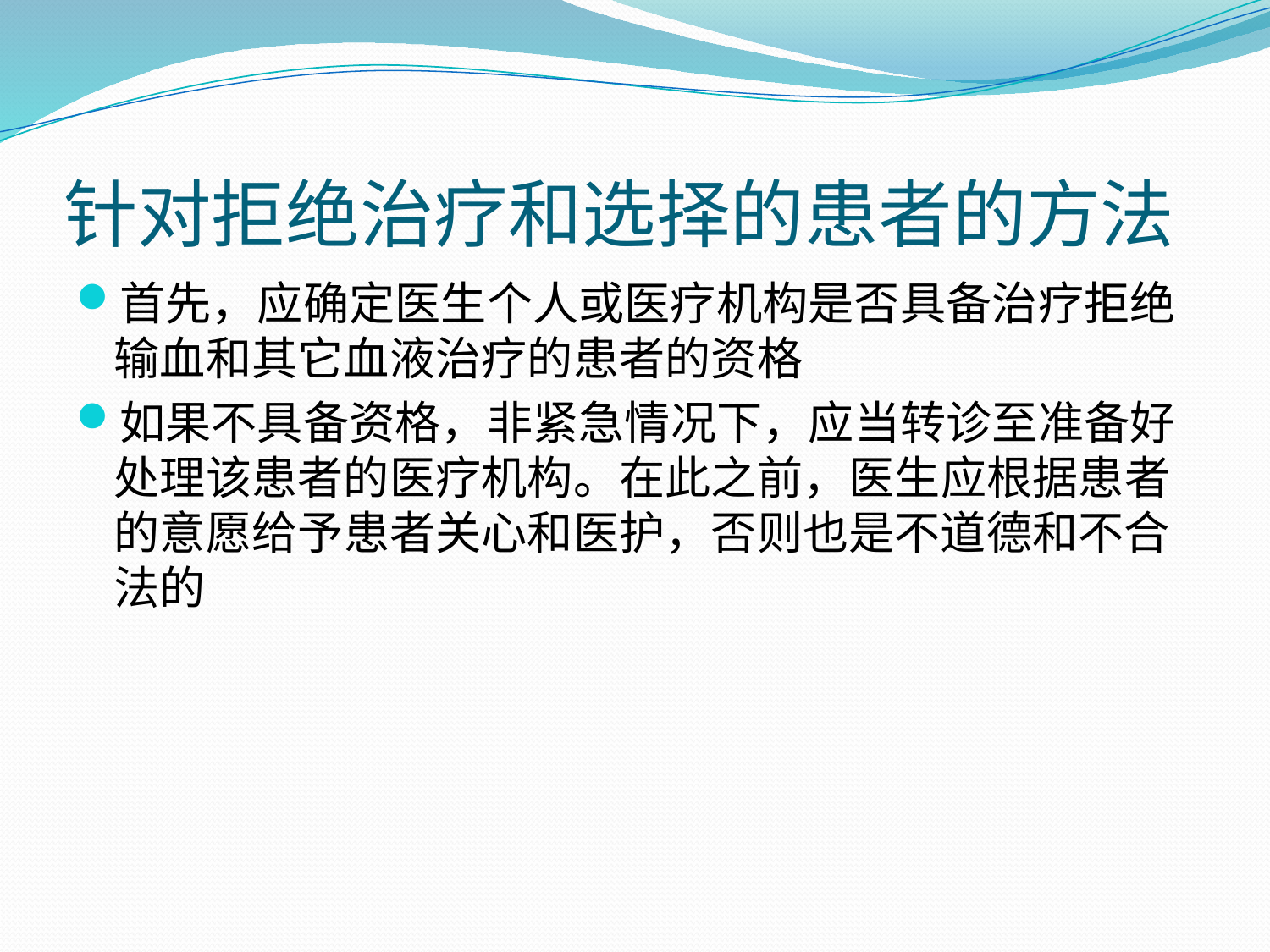

# 针对拒绝治疗和选择的患者的方法
首先，应确定医生个人或医疗机构是否具备治疗拒绝输血和其它血液治疗的患者的资格
如果不具备资格，非紧急情况下，应当转诊至准备好处理该患者的医疗机构。在此之前，医生应根据患者的意愿给予患者关心和医护，否则也是不道德和不合法的